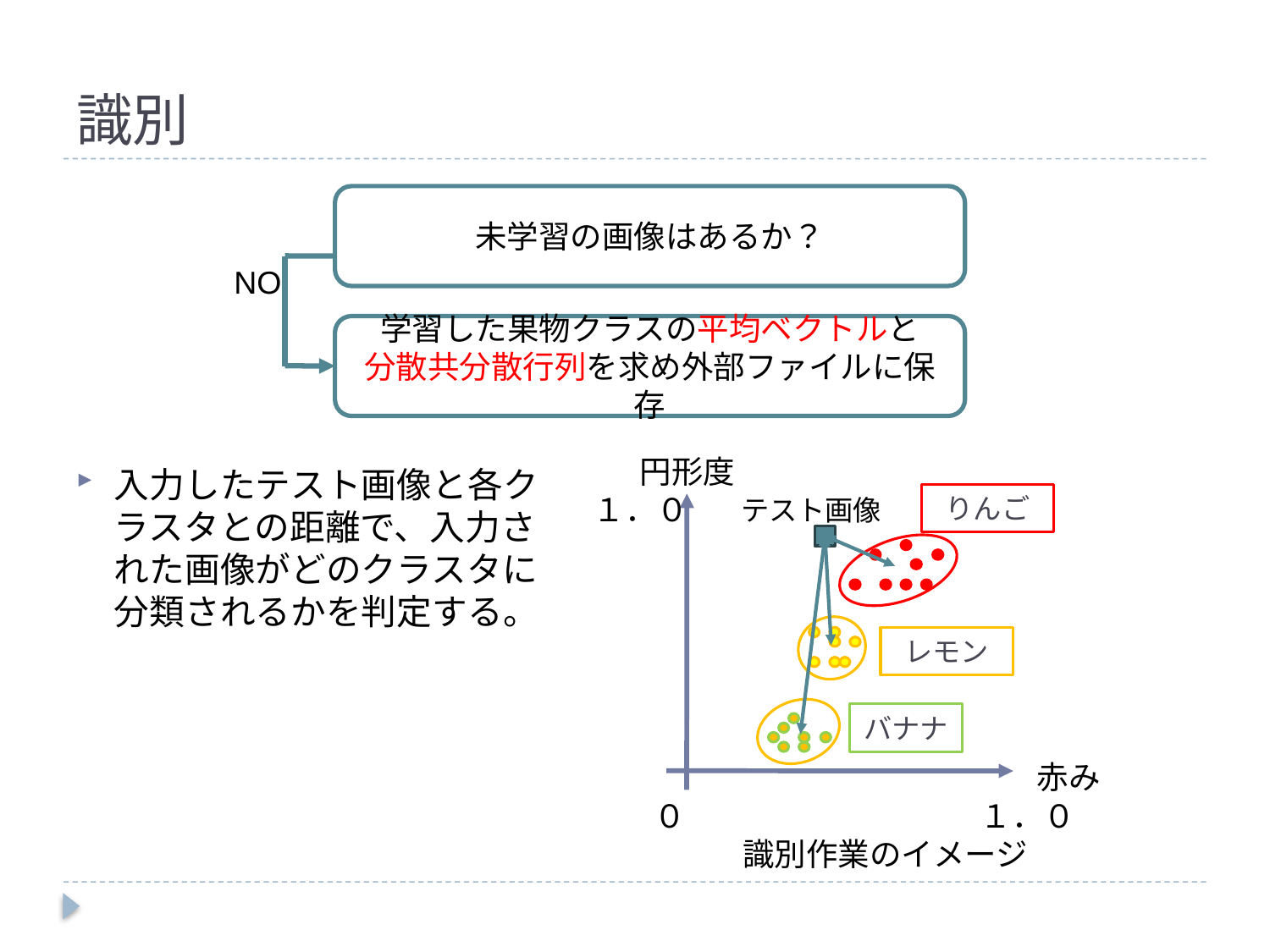

# 識別
未学習の画像はあるか？
NO
学習した果物クラスの平均ベクトルと
分散共分散行列を求め外部ファイルに保存
円形度
１．０
りんご

レモン

バナナ

赤み
０
１．０
識別作業のイメージ
入力したテスト画像と各クラスタとの距離で、入力された画像がどのクラスタに分類されるかを判定する。
テスト画像